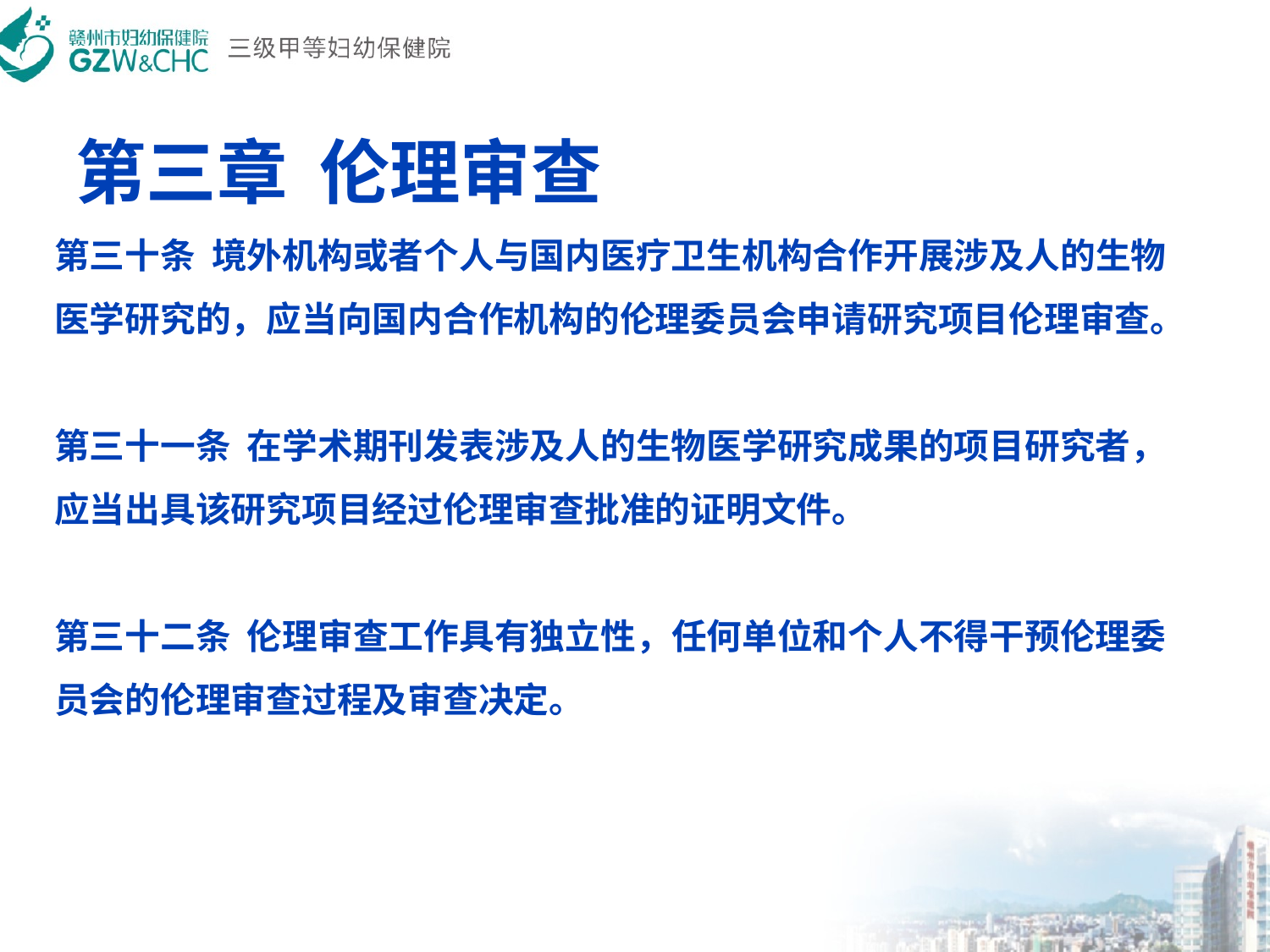

# 第三章  伦理审查
第三十条  境外机构或者个人与国内医疗卫生机构合作开展涉及人的生物医学研究的，应当向国内合作机构的伦理委员会申请研究项目伦理审查。

第三十一条  在学术期刊发表涉及人的生物医学研究成果的项目研究者，应当出具该研究项目经过伦理审查批准的证明文件。

第三十二条  伦理审查工作具有独立性，任何单位和个人不得干预伦理委员会的伦理审查过程及审查决定。